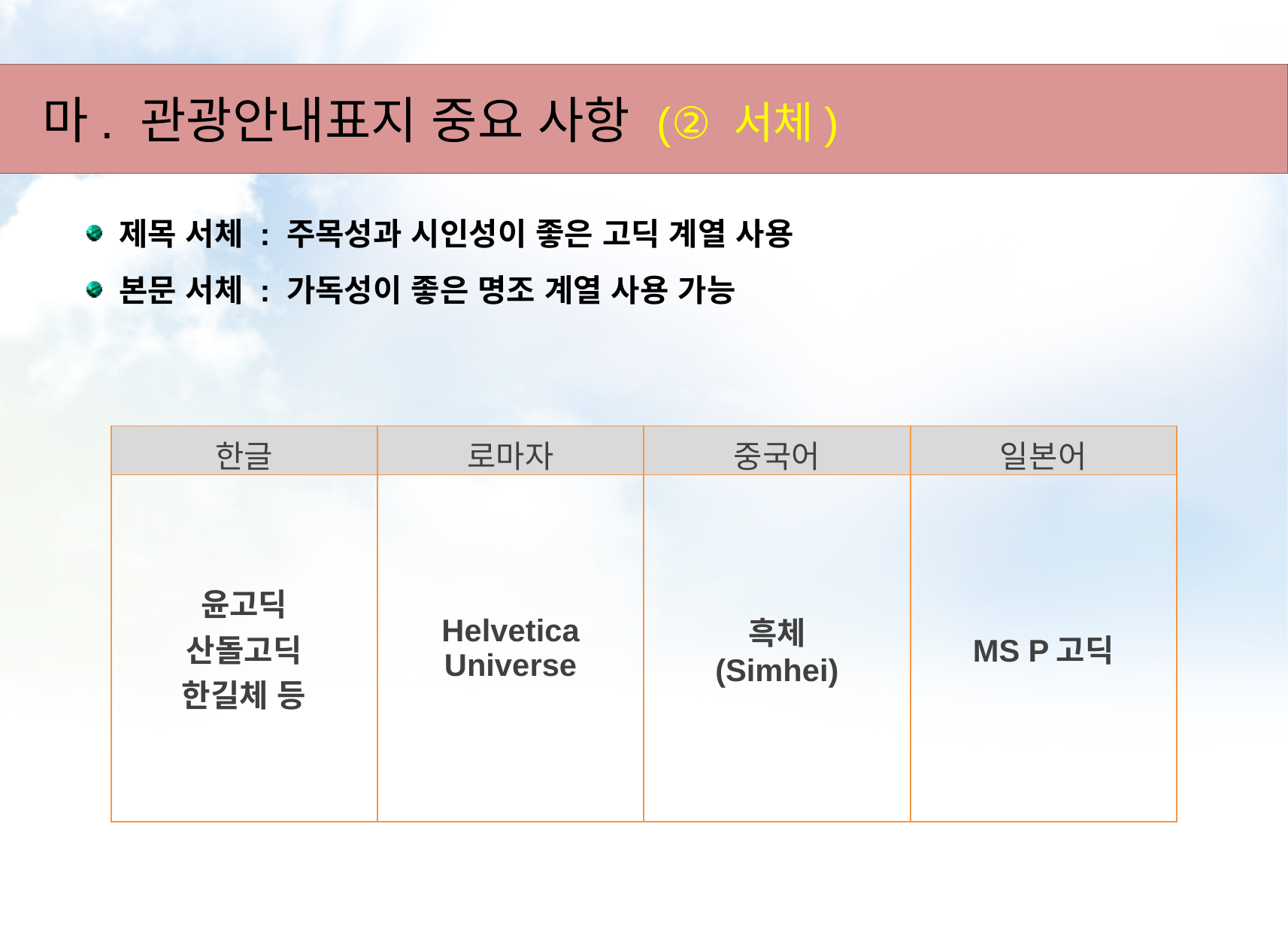

색상
국가 표준 그래픽 심볼 (=공공안내 그림표지/픽토그램)
국가 표준 그래픽 심볼 (=공공안내 그림표지/픽토그램)
마. 관광안내표지 중요 사항 (② 서체)
제목 서체 : 주목성과 시인성이 좋은 고딕 계열 사용
본문 서체 : 가독성이 좋은 명조 계열 사용 가능
| 한글 | 로마자 | 중국어 | 일본어 |
| --- | --- | --- | --- |
| 윤고딕 산돌고딕 한길체 등 | Helvetica Universe | 흑체 (Simhei) | MS P고딕 |